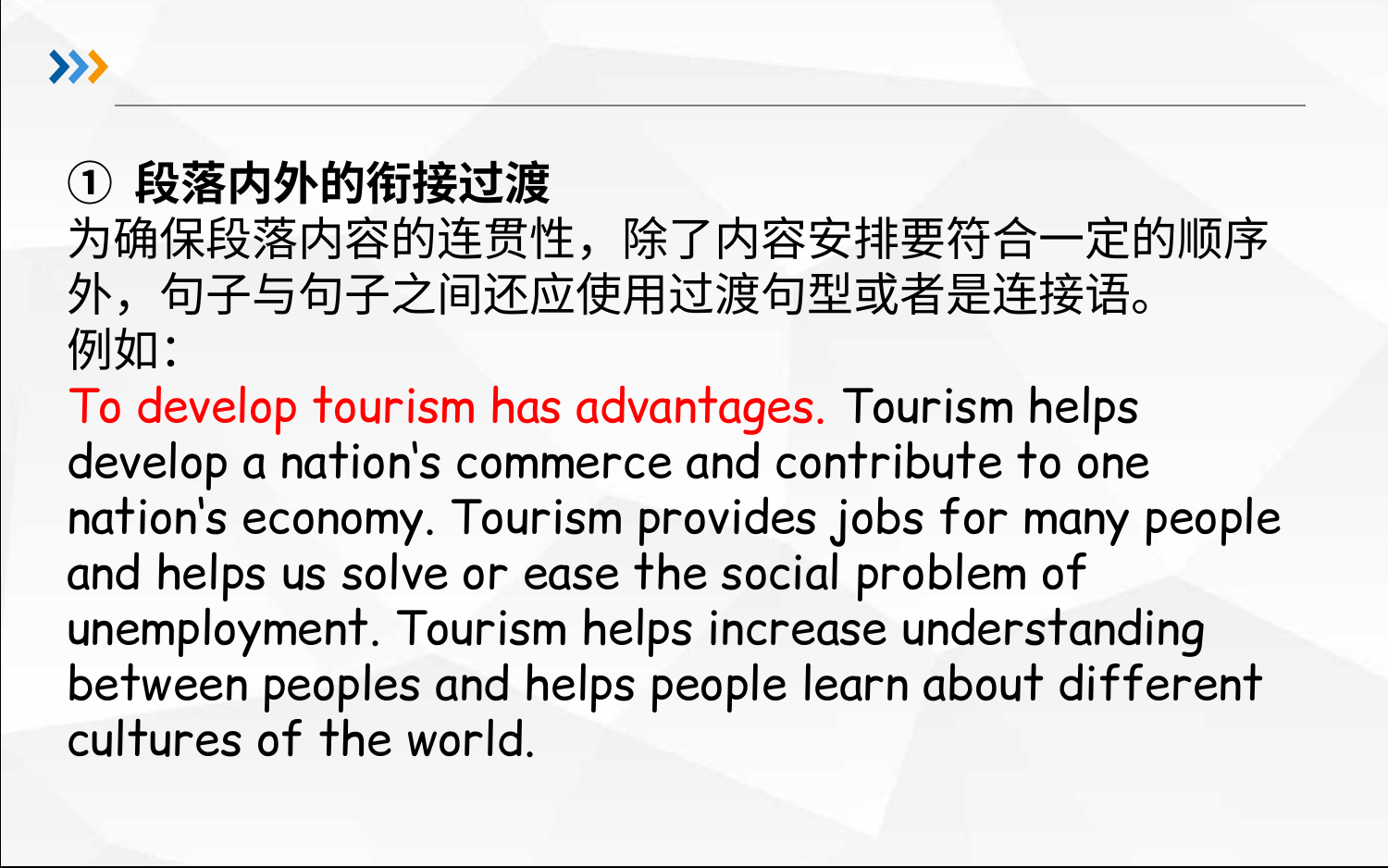

① 段落内外的衔接过渡
为确保段落内容的连贯性，除了内容安排要符合一定的顺序外，句子与句子之间还应使用过渡句型或者是连接语。
例如：
To develop tourism has advantages. Tourism helps develop a nation‘s commerce and contribute to one nation‘s economy. Tourism provides jobs for many people and helps us solve or ease the social problem of unemployment. Tourism helps increase understanding between peoples and helps people learn about different cultures of the world.